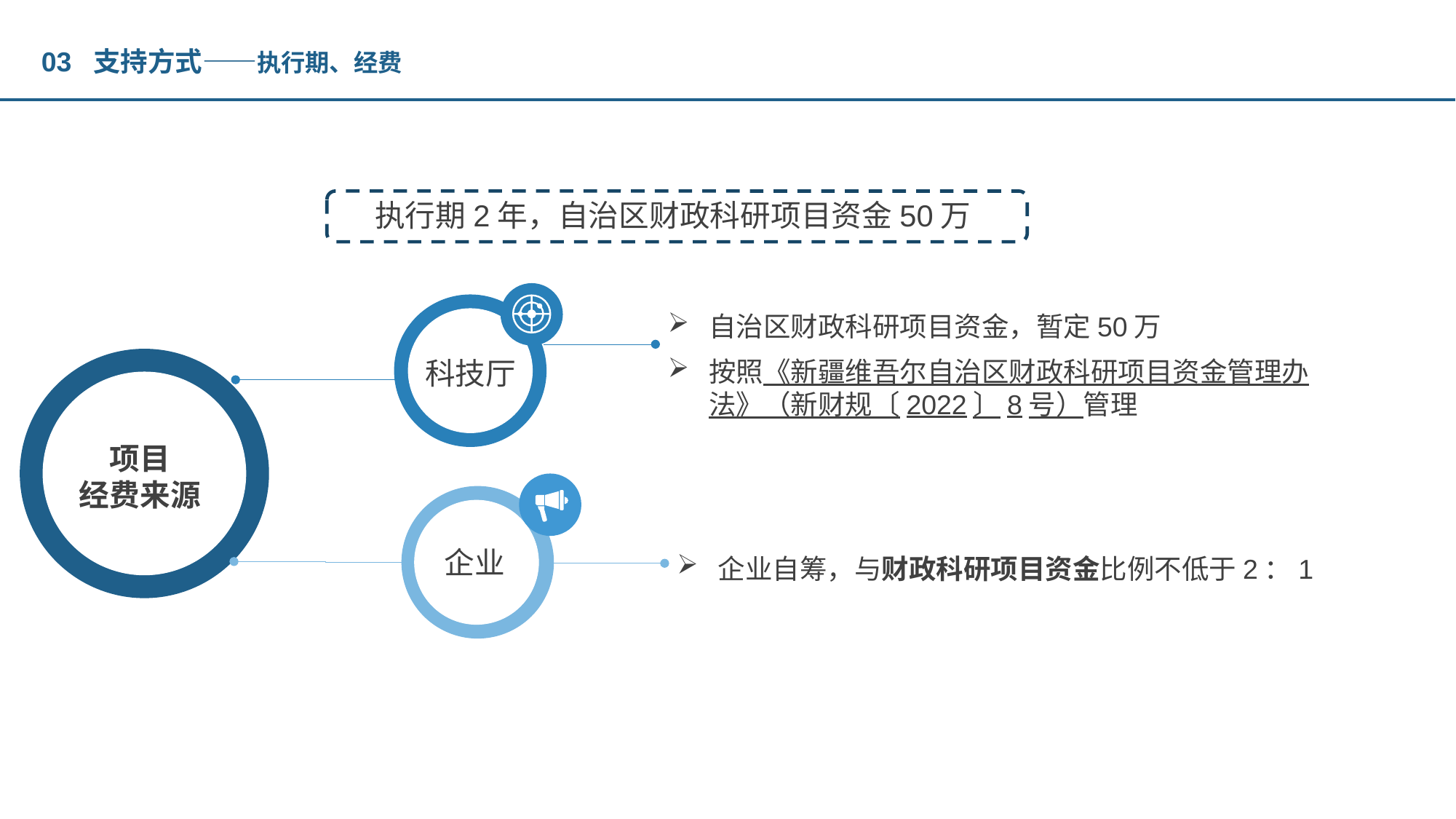

03  支持方式——执行期、经费

执行期2年，自治区财政科研项目资金50万

科技厅

自治区财政科研项目资金，暂定50万
按照《新疆维吾尔自治区财政科研项目资金管理办法》（新财规〔2022〕8号）管理

项目
经费来源

企业
企业自筹，与财政科研项目资金比例不低于2：1